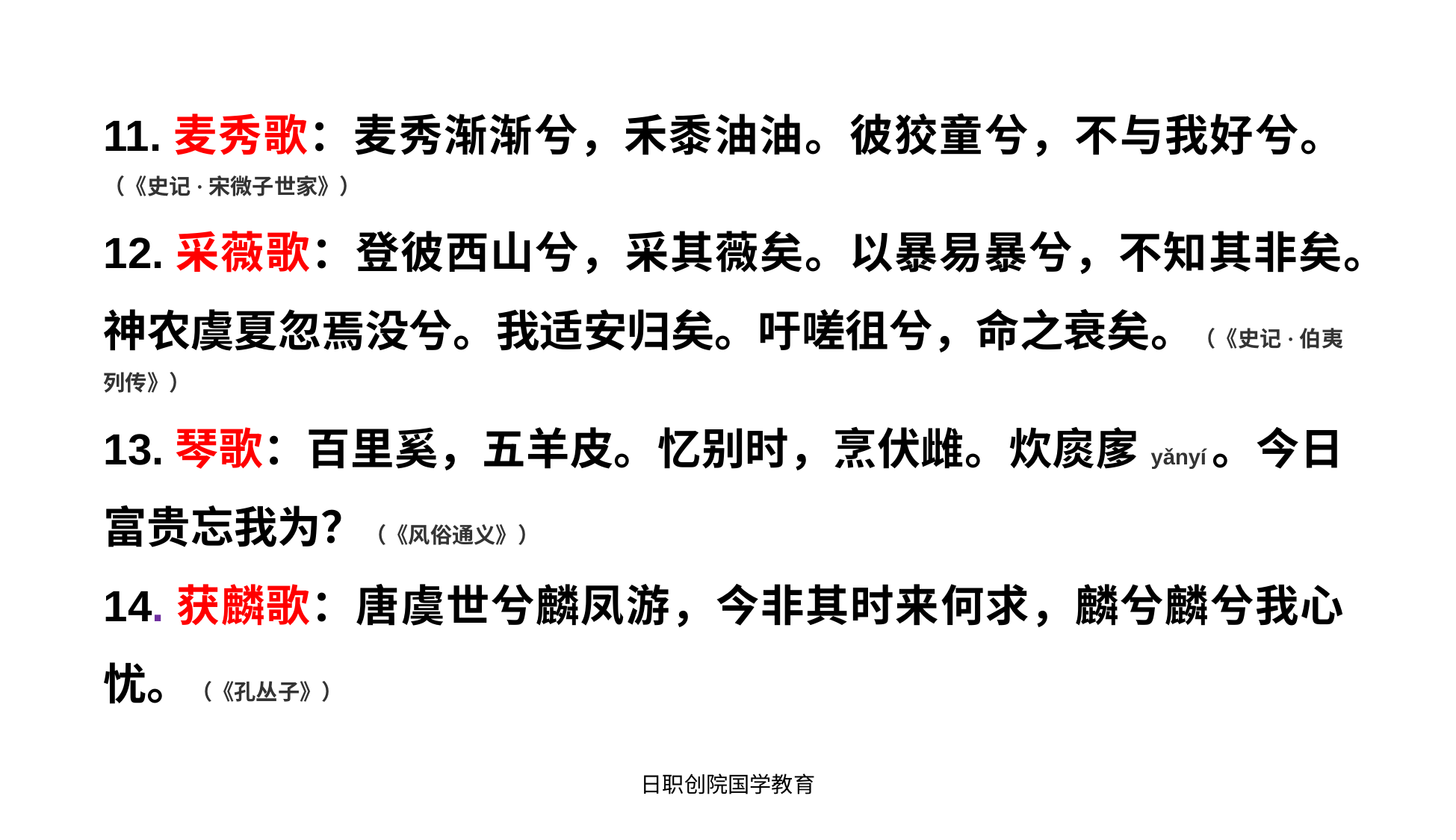

11.麦秀歌：麦秀渐渐兮，禾黍油油。彼狡童兮，不与我好兮。（《史记·宋微子世家》）
12.采薇歌：登彼西山兮，采其薇矣。以暴易暴兮，不知其非矣。神农虞夏忽焉没兮。我适安归矣。吁嗟徂兮，命之衰矣。（《史记·伯夷列传》）
13.琴歌：百里奚，五羊皮。忆别时，烹伏雌。炊扊扅yǎnyí。今日富贵忘我为？（《风俗通义》）
14.获麟歌：唐虞世兮麟凤游，今非其时来何求，麟兮麟兮我心忧。（《孔丛子》）
日职创院国学教育